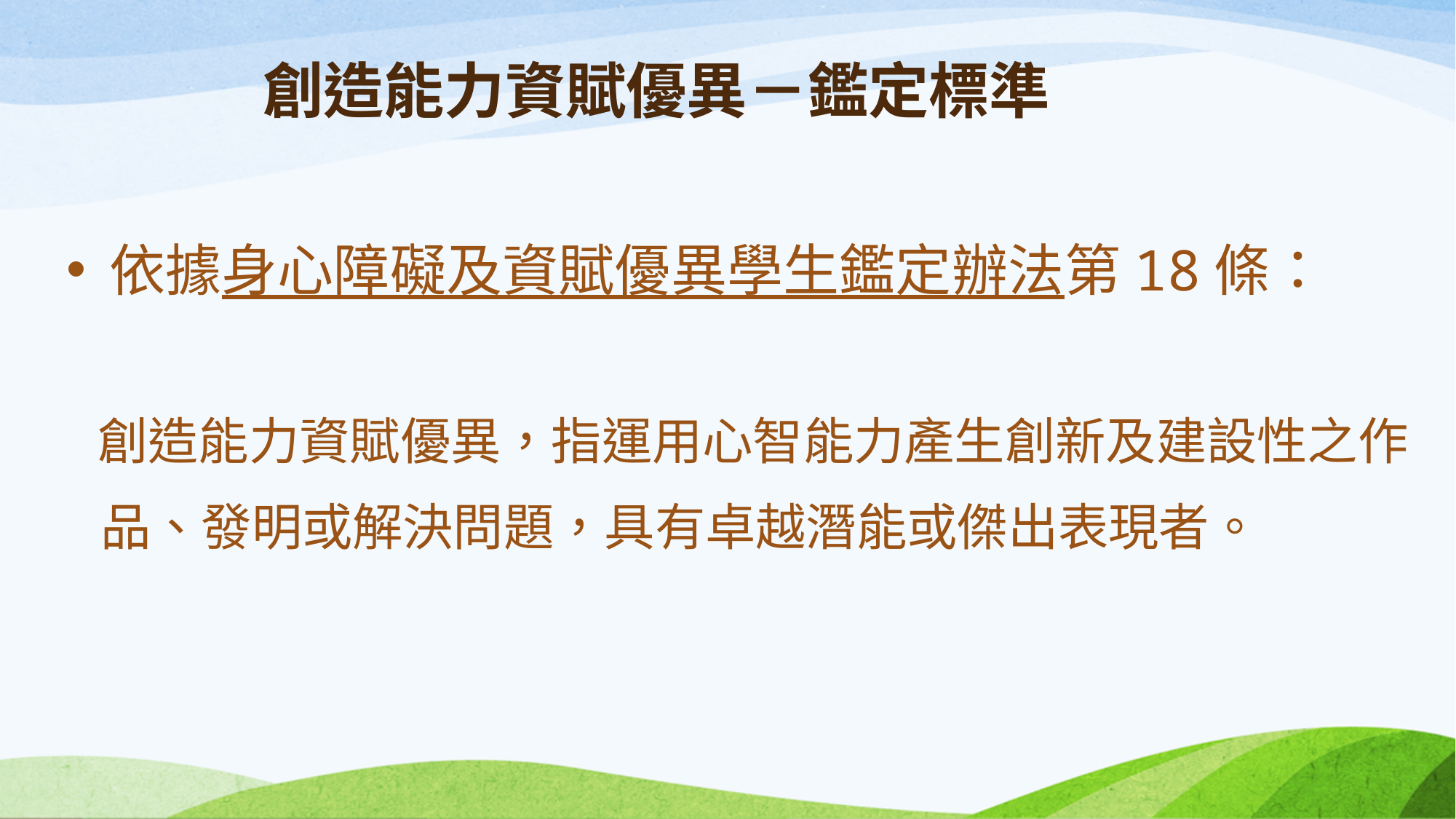

# 創造能力資賦優異－鑑定標準
依據身心障礙及資賦優異學生鑑定辦法第18條：

  創造能力資賦優異，指運用心智能力產生創新及建設性之作
  品、發明或解決問題，具有卓越潛能或傑出表現者。